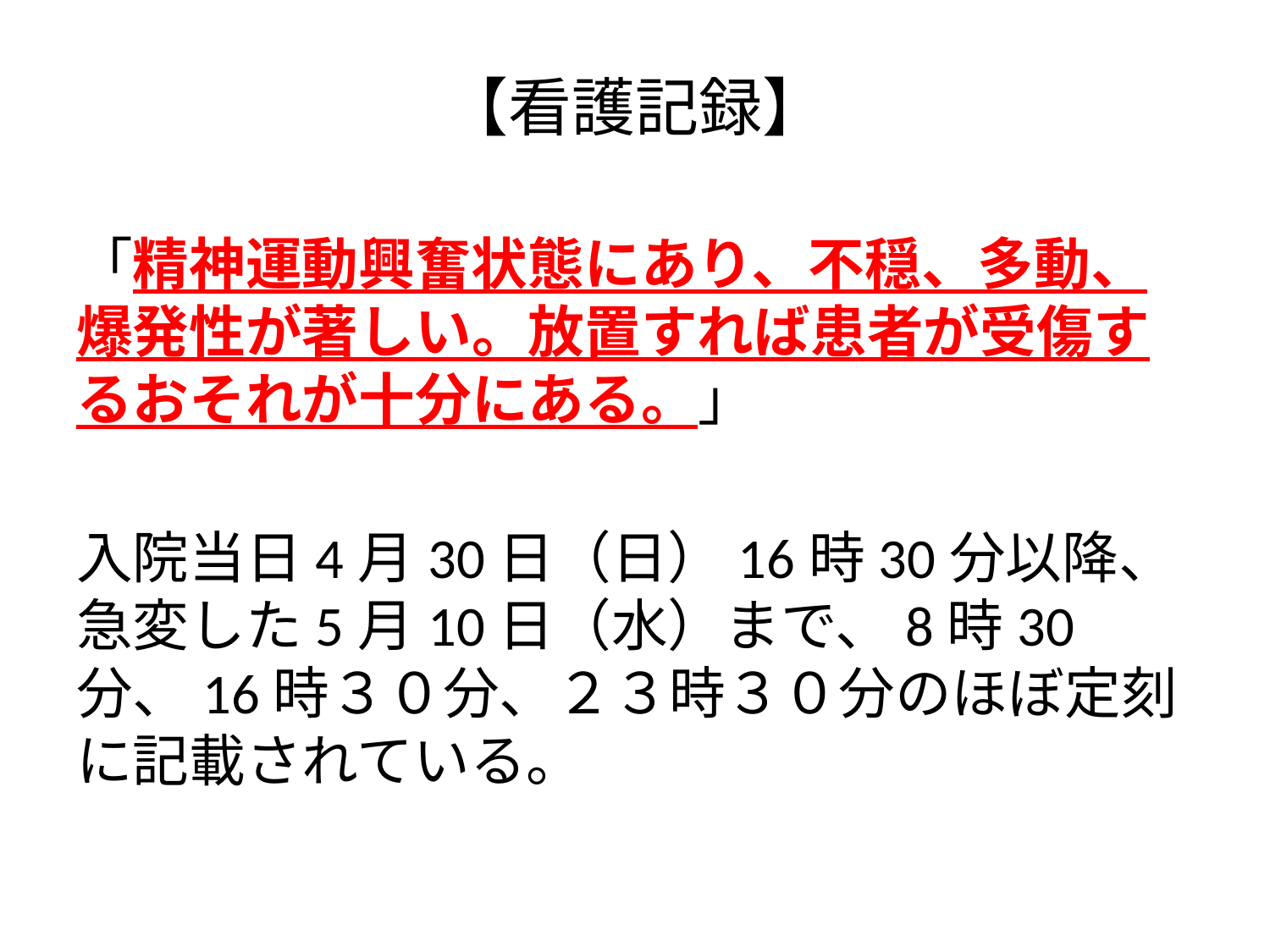

# 【看護記録】
「精神運動興奮状態にあり、不穏、多動、爆発性が著しい。放置すれば患者が受傷するおそれが十分にある。」

入院当日4月30日（日）16時30分以降、急変した5月10日（水）まで、8時30分、16時３０分、２３時３０分のほぼ定刻に記載されている。